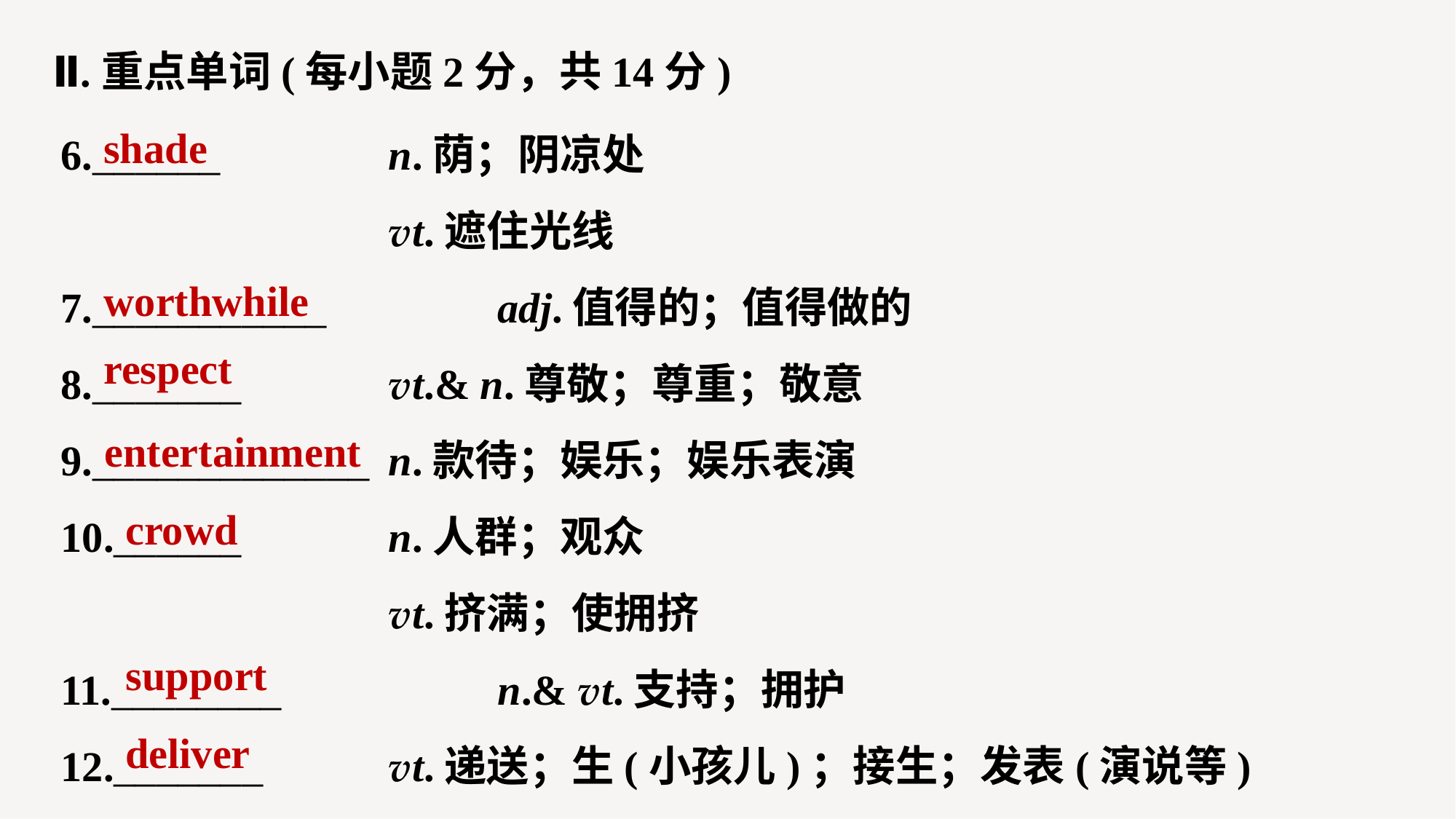

Ⅱ.重点单词(每小题2分，共14分)
6.______		n.荫；阴凉处
			vt.遮住光线
7.___________ 		adj.值得的；值得做的
8._______		vt.& n.尊敬；尊重；敬意
9._____________ 	n.款待；娱乐；娱乐表演
10.______ 		n.人群；观众
			vt.挤满；使拥挤
11.________ 		n.& vt.支持；拥护
12._______ 		vt.递送；生(小孩儿)；接生；发表(演说等)
shade
worthwhile
respect
entertainment
crowd
support
deliver